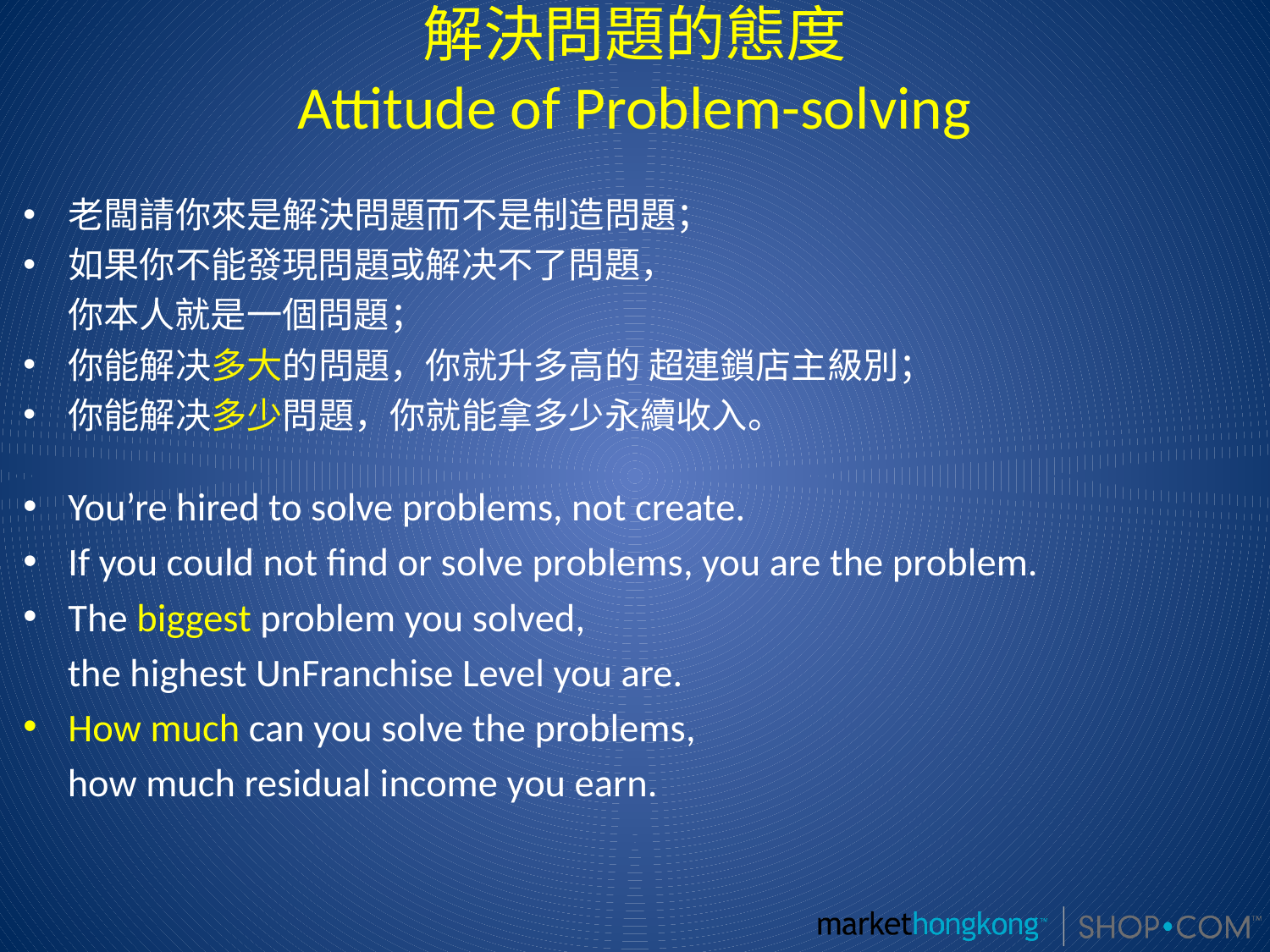

# 解決問題的態度 Attitude of Problem-solving
老闆請你來是解決問題而不是制造問題；
如果你不能發現問題或解决不了問題，
     你本人就是一個問題；
你能解决多大的問題，你就升多高的 超連鎖店主級別；
你能解决多少問題，你就能拿多少永續收入。

You’re hired to solve problems, not create.
If you could not find or solve problems, you are the problem.
The biggest problem you solved,
     the highest UnFranchise Level you are.
How much can you solve the problems,
     how much residual income you earn.